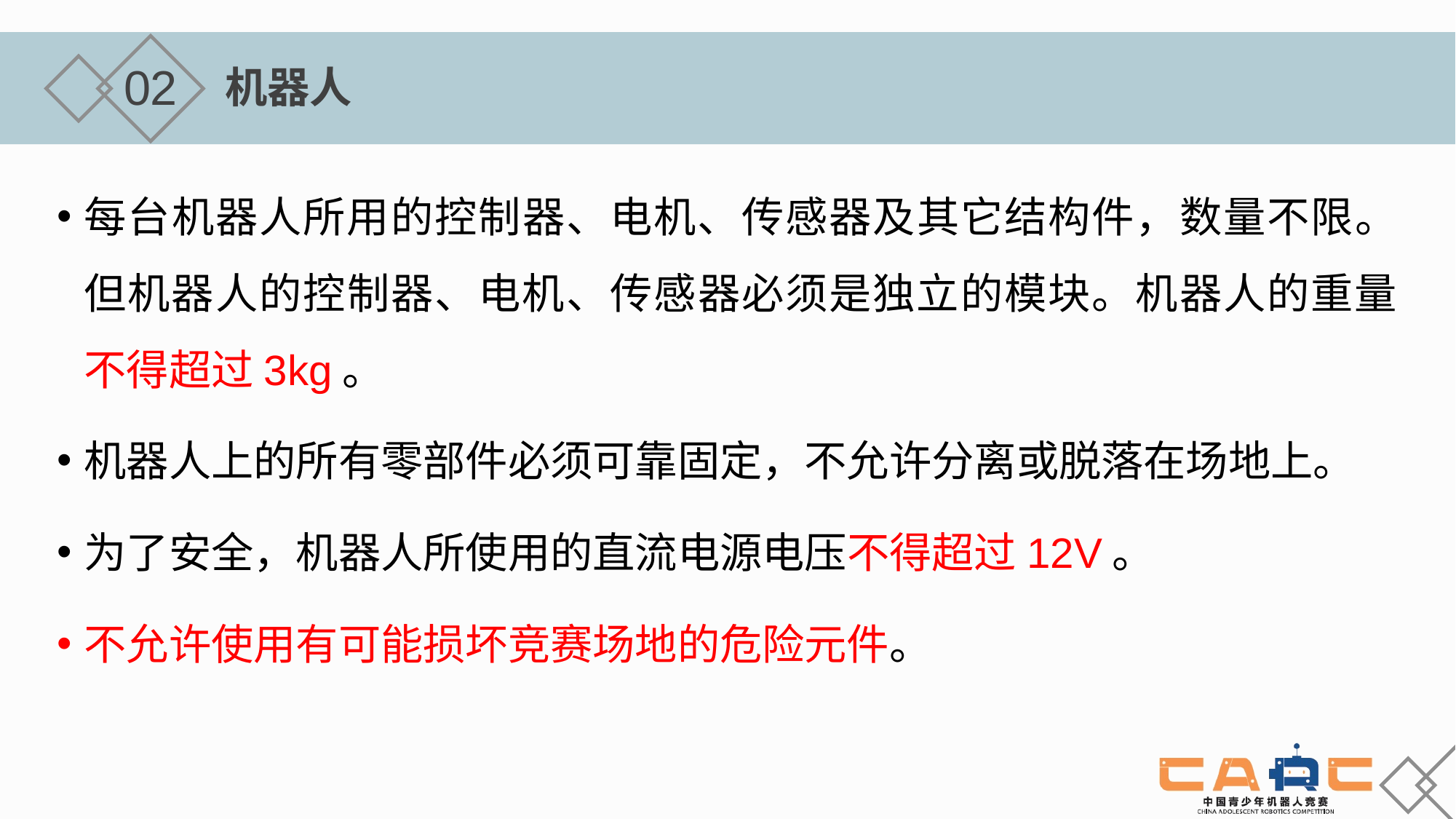

02
机器人

每台机器人所用的控制器、电机、传感器及其它结构件，数量不限。但机器人的控制器、电机、传感器必须是独立的模块。机器人的重量不得超过3kg。
机器人上的所有零部件必须可靠固定，不允许分离或脱落在场地上。
为了安全，机器人所使用的直流电源电压不得超过12V。
不允许使用有可能损坏竞赛场地的危险元件。